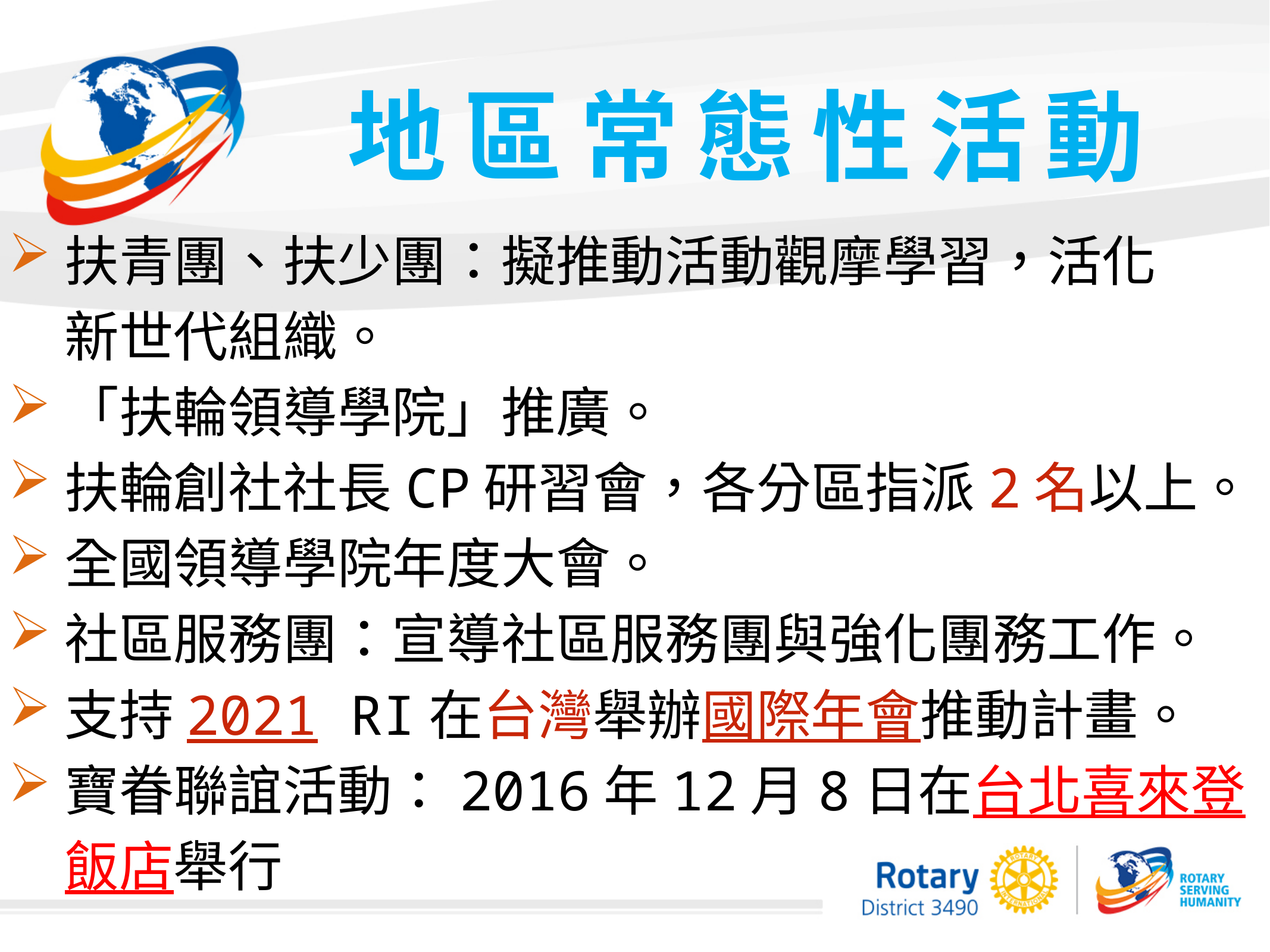

地 區 常 態 性 活 動
扶青團、扶少團：擬推動活動觀摩學習，活化
新世代組織。
「扶輪領導學院」推廣。
扶輪創社社長CP研習會，各分區指派2名以上。
全國領導學院年度大會。
社區服務團：宣導社區服務團與強化團務工作。
支持2021 RI在台灣舉辦國際年會推動計畫。
寶眷聯誼活動：2016年12月8日在台北喜來登飯店舉行